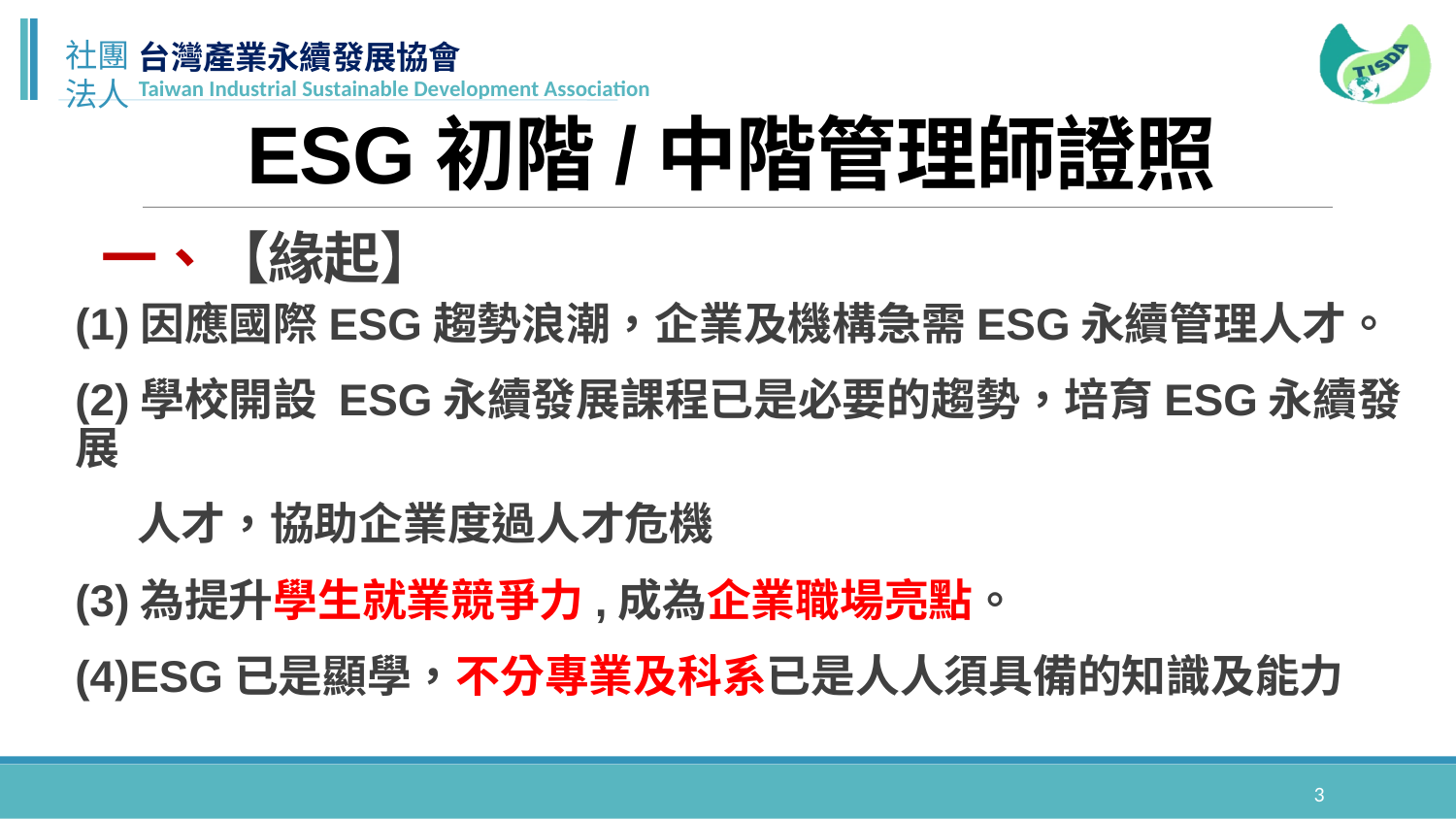

ESG初階/中階管理師證照
# 一、【緣起】
(1)因應國際ESG趨勢浪潮，企業及機構急需ESG永續管理人才。
(2)學校開設 ESG永續發展課程已是必要的趨勢，培育ESG永續發展
     人才，協助企業度過人才危機
(3)為提升學生就業競爭力,成為企業職場亮點。
(4)ESG已是顯學，不分專業及科系已是人人須具備的知識及能力
3